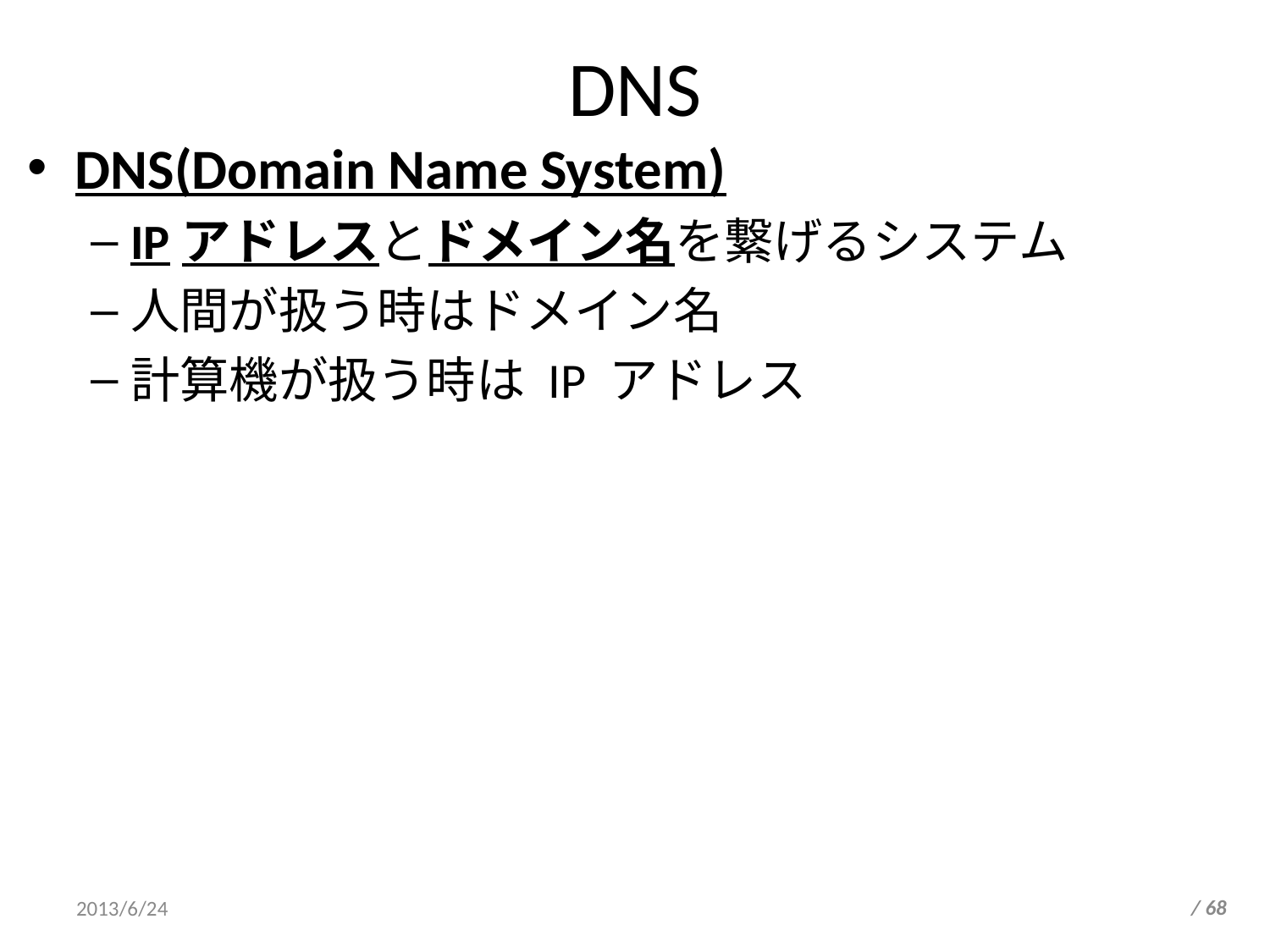

# DNS
DNS(Domain Name System)
IPアドレスとドメイン名を繋げるシステム
人間が扱う時はドメイン名
計算機が扱う時は IP アドレス
2013/6/24